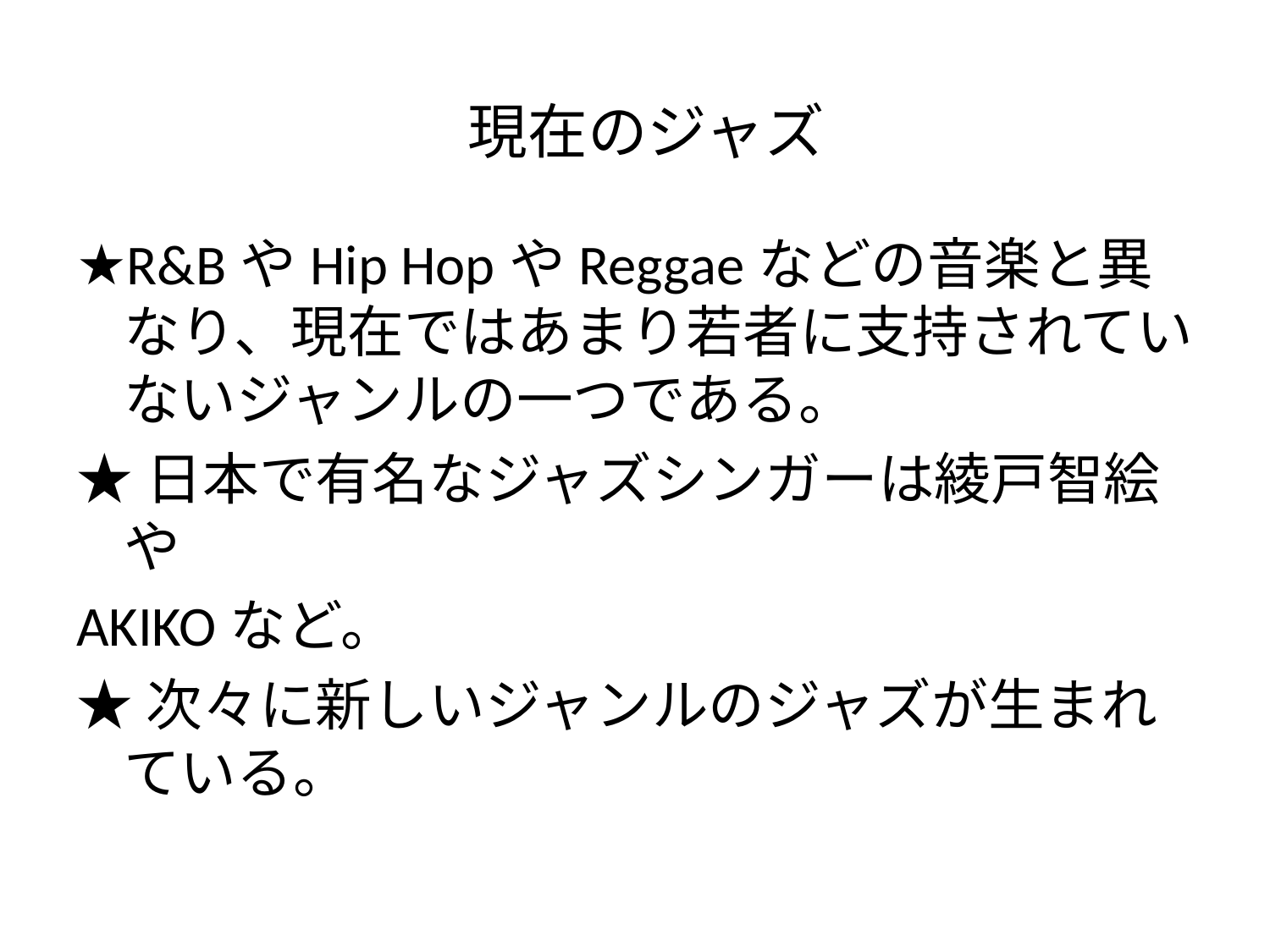

# 現在のジャズ
★R&BやHip HopやReggaeなどの音楽と異なり、現在ではあまり若者に支持されていないジャンルの一つである。
★日本で有名なジャズシンガーは綾戸智絵や
AKIKOなど。
★次々に新しいジャンルのジャズが生まれている。